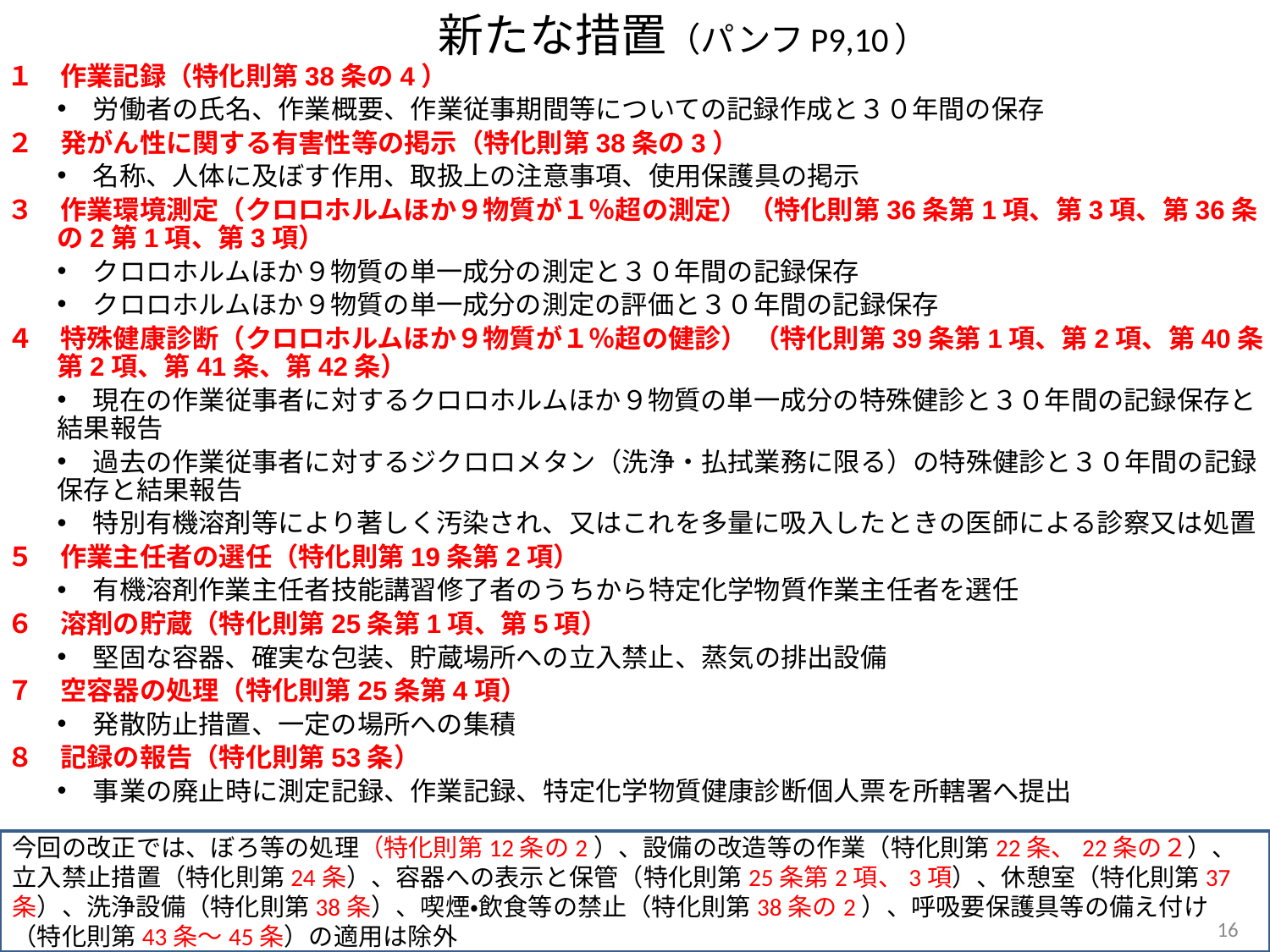

# 新たな措置（パンフP9,10）
１　作業記録（特化則第38条の4）
　労働者の氏名、作業概要、作業従事期間等についての記録作成と３０年間の保存
２　発がん性に関する有害性等の掲示（特化則第38条の3）
　名称、人体に及ぼす作用、取扱上の注意事項、使用保護具の掲示
３　作業環境測定（クロロホルムほか９物質が１％超の測定）（特化則第36条第1項、第3項、第36条の2第1項、第3項）
　クロロホルムほか９物質の単一成分の測定と３０年間の記録保存
　クロロホルムほか９物質の単一成分の測定の評価と３０年間の記録保存
４　特殊健康診断（クロロホルムほか９物質が１％超の健診） （特化則第39条第1項、第2項、第40条第2項、第41条、第42条）
　現在の作業従事者に対するクロロホルムほか９物質の単一成分の特殊健診と３０年間の記録保存と結果報告
　過去の作業従事者に対するジクロロメタン（洗浄・払拭業務に限る）の特殊健診と３０年間の記録保存と結果報告
　特別有機溶剤等により著しく汚染され、又はこれを多量に吸入したときの医師による診察又は処置
５　作業主任者の選任（特化則第19条第2項）
　有機溶剤作業主任者技能講習修了者のうちから特定化学物質作業主任者を選任
６　溶剤の貯蔵（特化則第25条第1項、第5項）
　堅固な容器、確実な包装、貯蔵場所への立入禁止、蒸気の排出設備
７　空容器の処理（特化則第25条第4項）
　発散防止措置、一定の場所への集積
８　記録の報告（特化則第53条）
　事業の廃止時に測定記録、作業記録、特定化学物質健康診断個人票を所轄署へ提出

今回の改正では、ぼろ等の処理（特化則第12条の2）、設備の改造等の作業（特化則第22条、22条の２）、立入禁止措置（特化則第24条）、容器への表示と保管（特化則第25条第2項、3項）、休憩室（特化則第37条）、洗浄設備（特化則第38条）、喫煙・飲食等の禁止（特化則第38条の2）、呼吸要保護具等の備え付け（特化則第43条～45条）の適用は除外
16
16